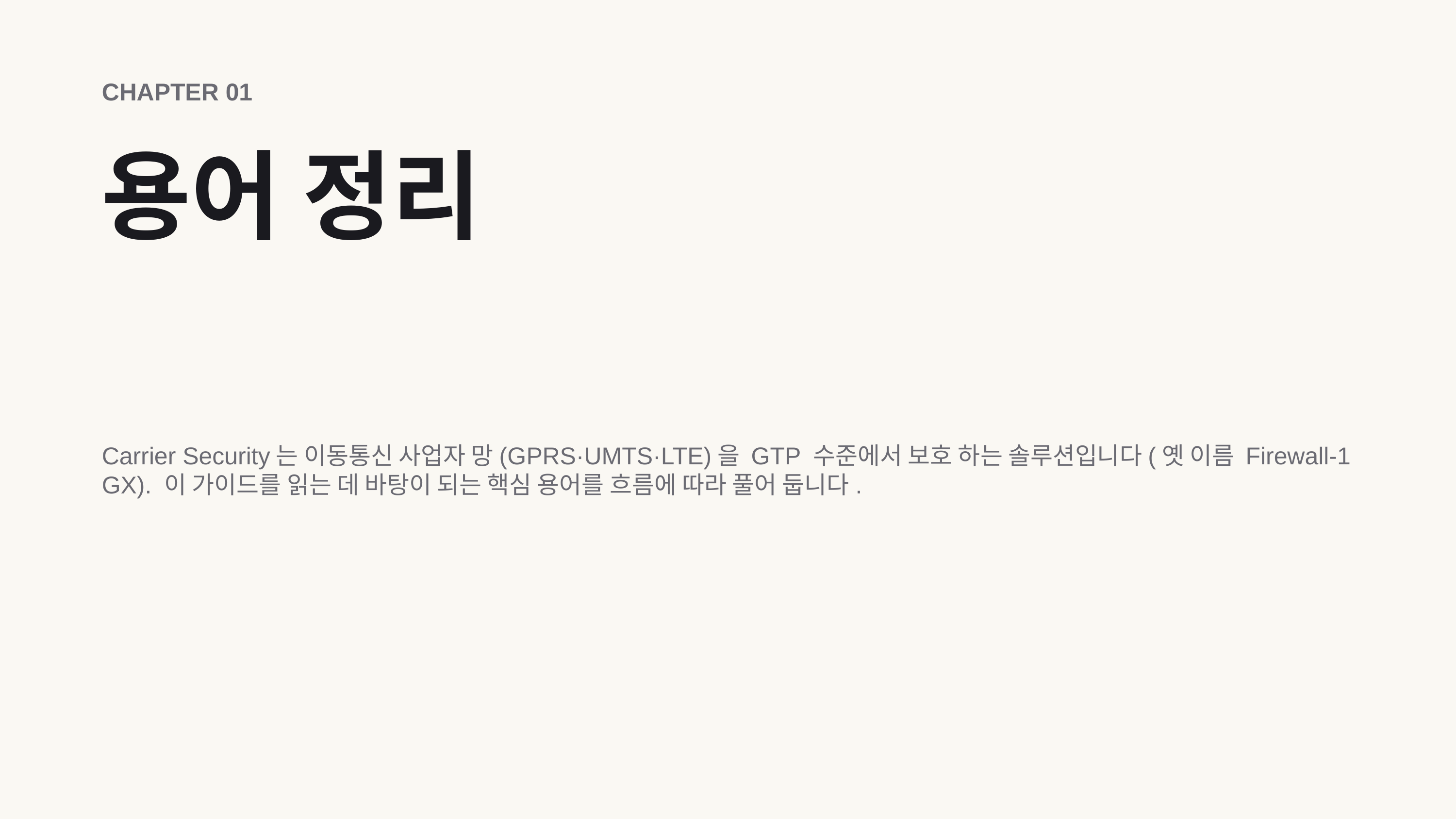

CHAPTER 01
용어 정리
Carrier Security는 이동통신 사업자 망(GPRS·UMTS·LTE)을 GTP 수준에서 보호 하는 솔루션입니다(옛 이름 Firewall-1 GX). 이 가이드를 읽는 데 바탕이 되는 핵심 용어를 흐름에 따라 풀어 둡니다.